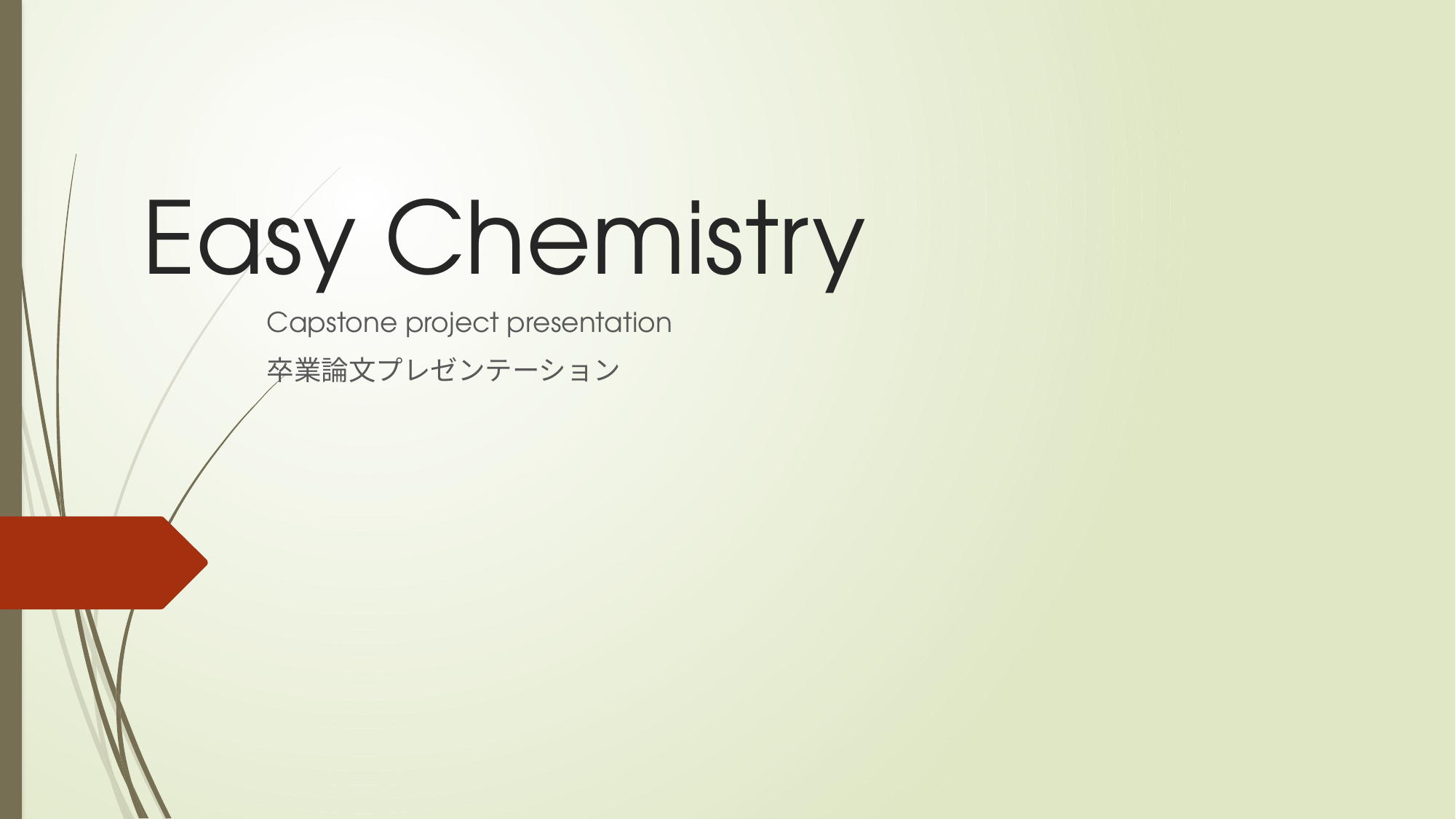

# Easy Chemistry
Capstone project presentation
卒業論文プレゼンテーション